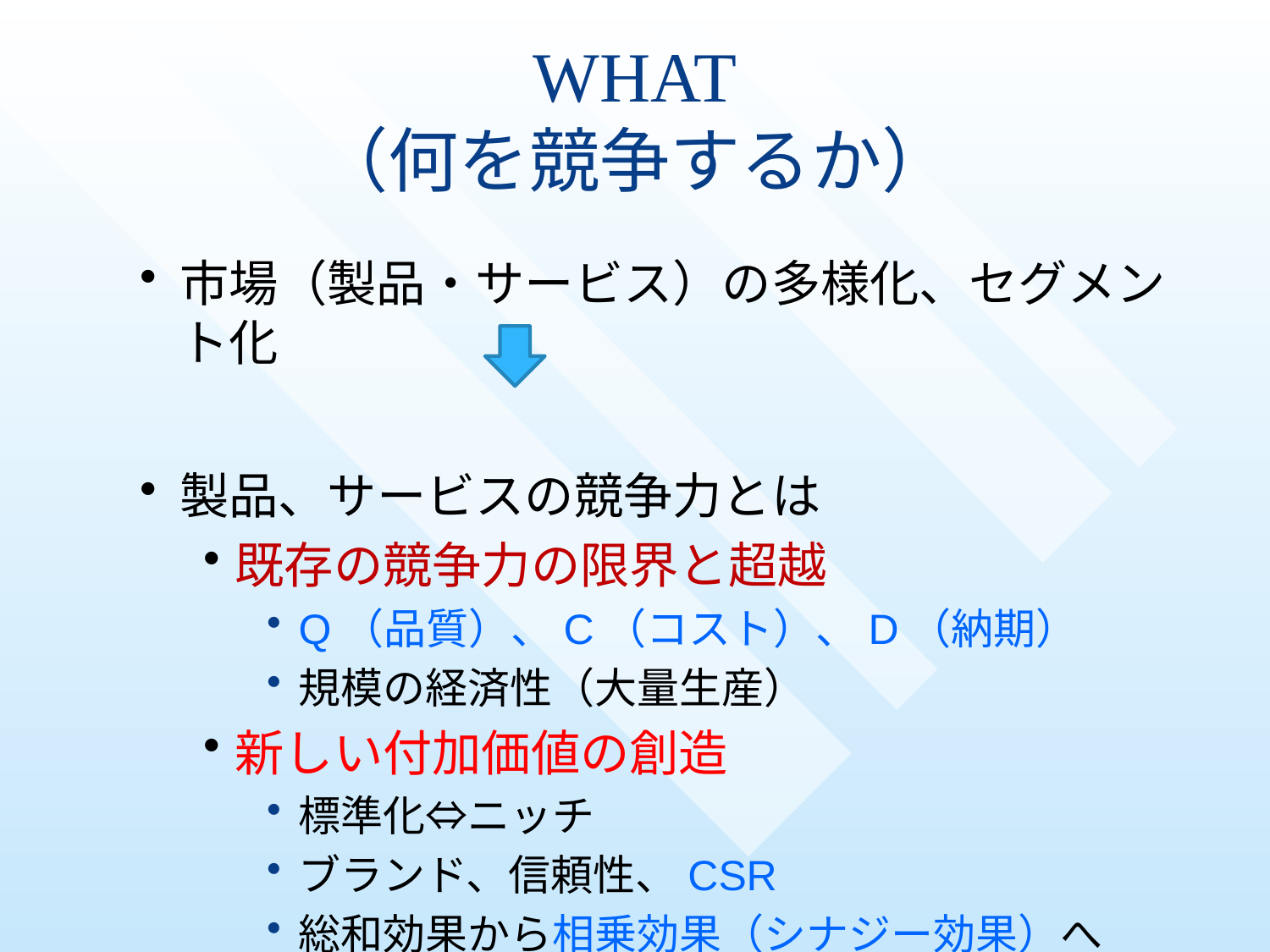

# WHAT （何を競争するか）
市場（製品・サービス）の多様化、セグメント化

製品、サービスの競争力とは
既存の競争力の限界と超越
Q（品質）、C（コスト）、D（納期）
規模の経済性（大量生産）
新しい付加価値の創造
標準化⇔ニッチ
ブランド、信頼性、CSR
総和効果から相乗効果（シナジー効果）へ